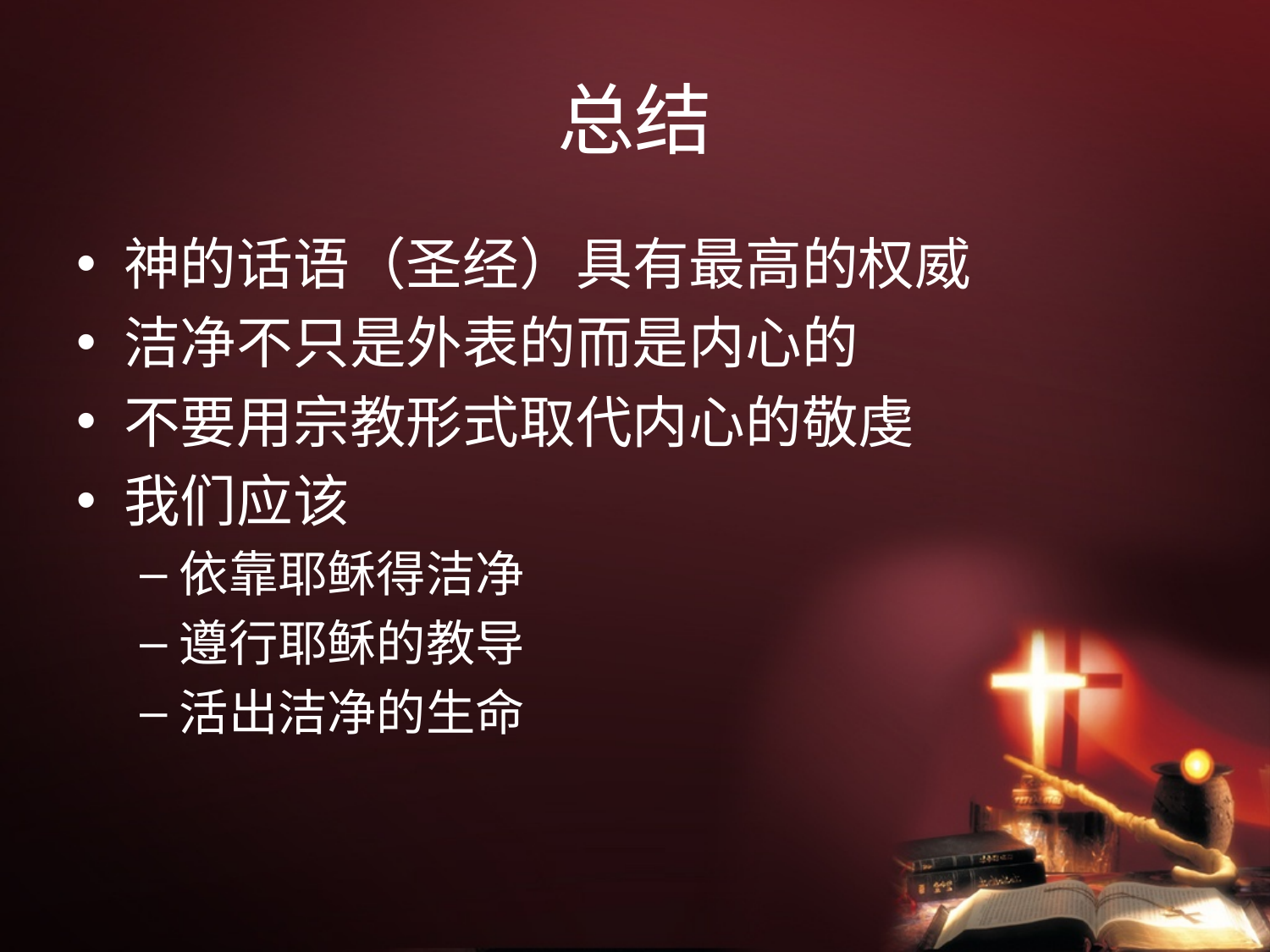

# 总结
神的话语（圣经）具有最高的权威
洁净不只是外表的而是内心的
不要用宗教形式取代内心的敬虔
我们应该
依靠耶稣得洁净
遵行耶稣的教导
活出洁净的生命